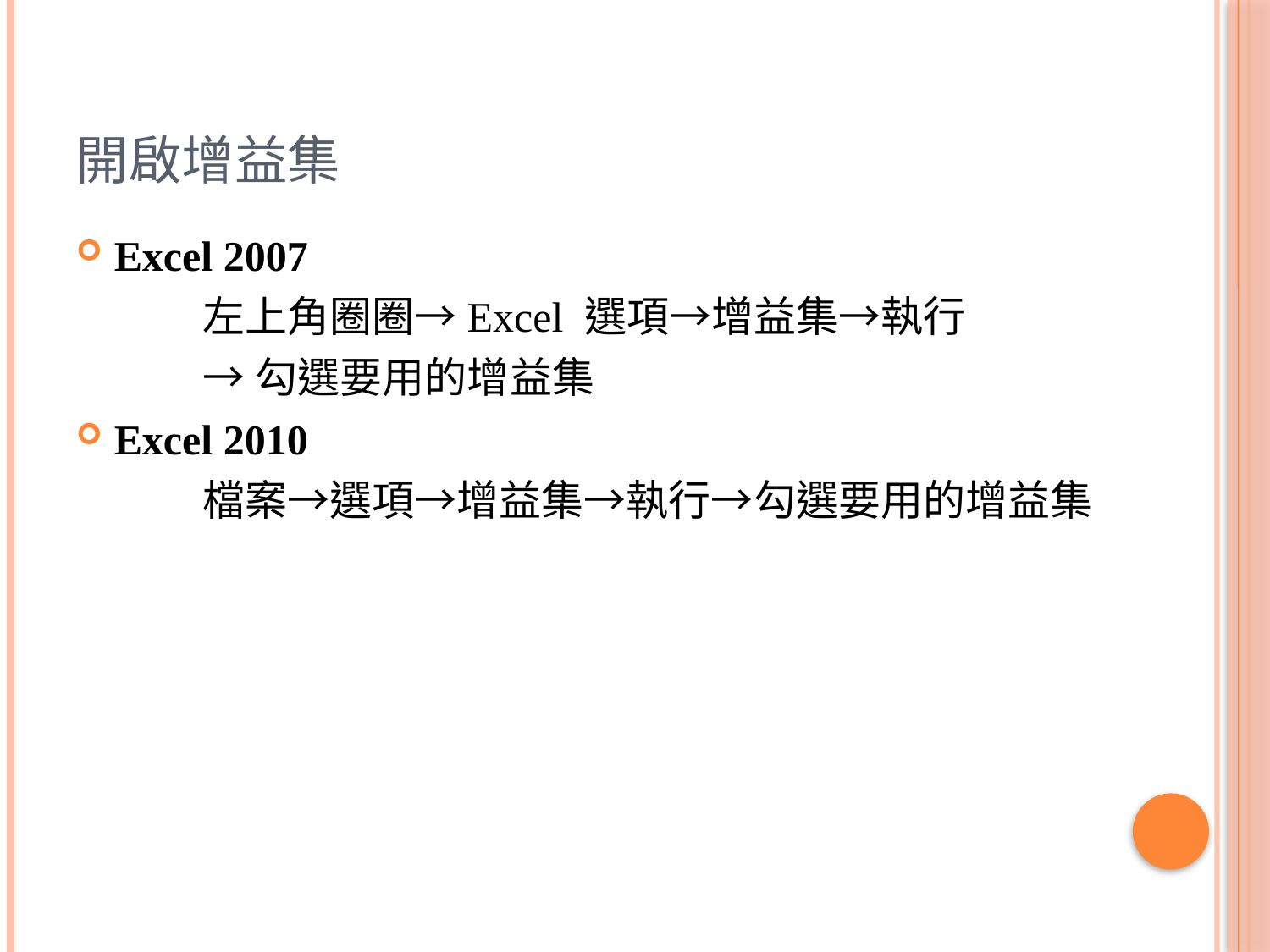

# 開啟增益集
Excel 2007
	左上角圈圈→Excel 選項→增益集→執行
	→勾選要用的增益集
Excel 2010
	檔案→選項→增益集→執行→勾選要用的增益集